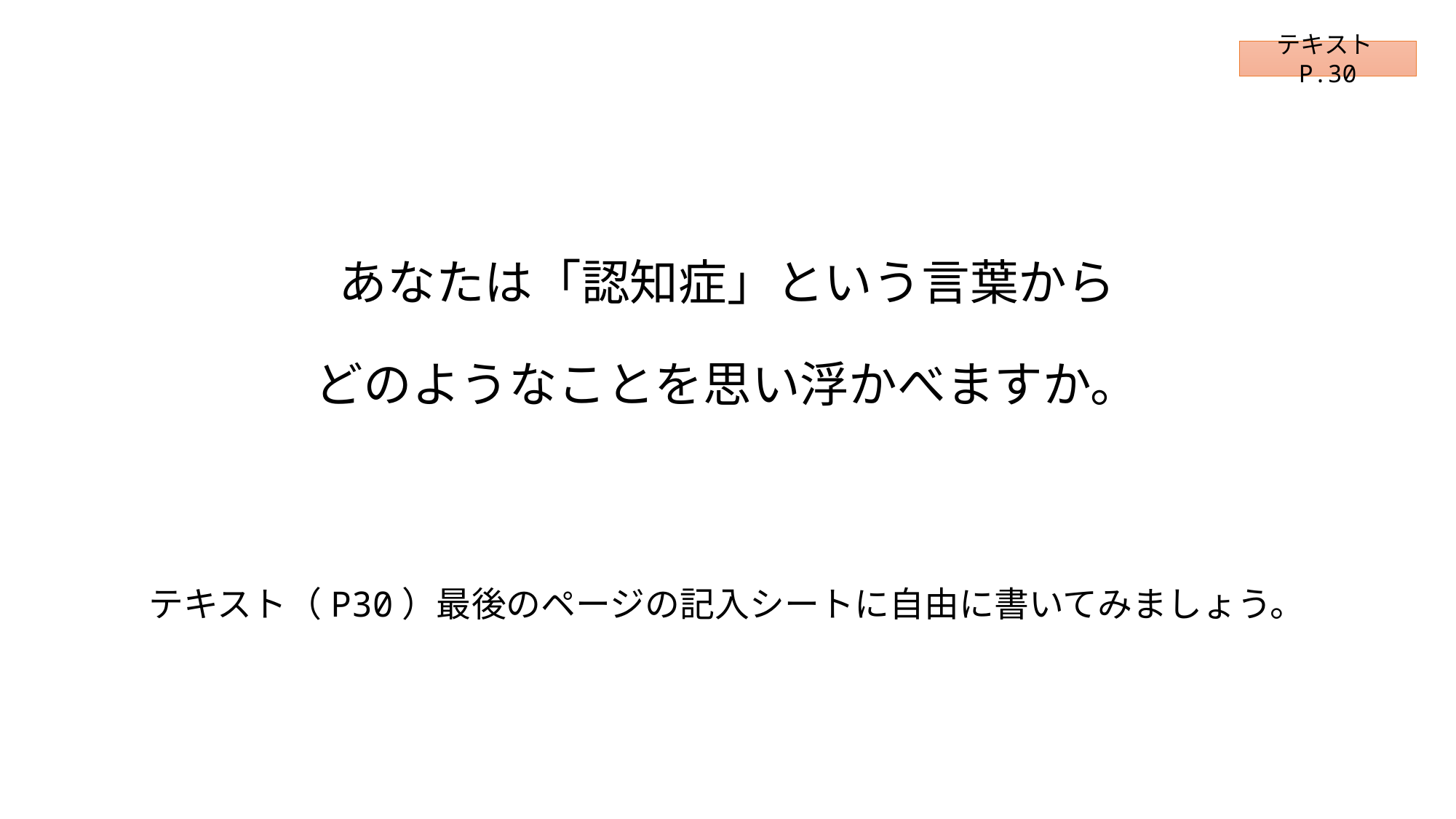

テキストP.30
あなたは「認知症」という言葉から
どのようなことを思い浮かべますか。
テキスト（P30）最後のページの記入シートに自由に書いてみましょう。